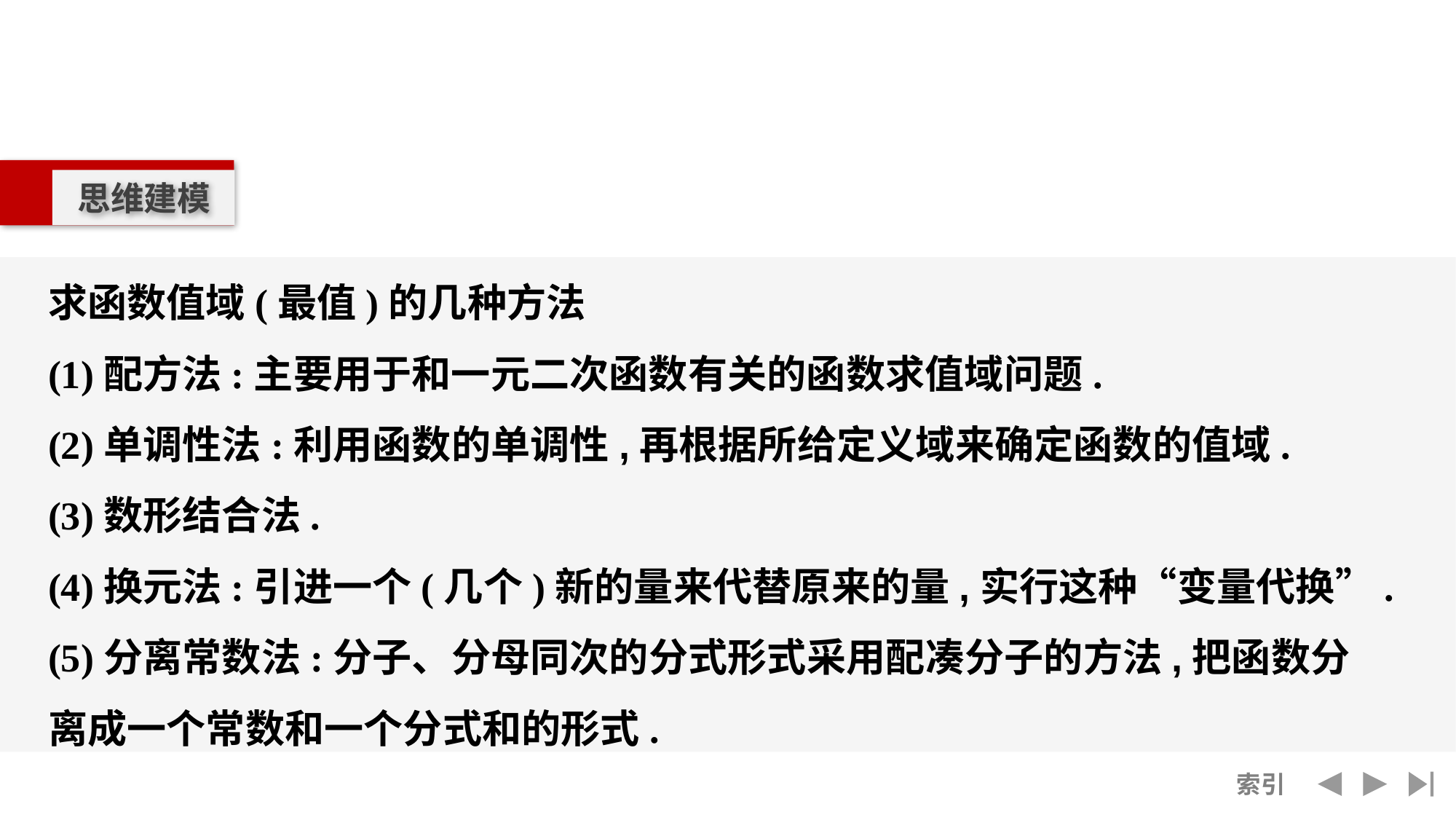

思维建模
求函数值域(最值)的几种方法
(1)配方法:主要用于和一元二次函数有关的函数求值域问题.
(2)单调性法:利用函数的单调性,再根据所给定义域来确定函数的值域.
(3)数形结合法.
(4)换元法:引进一个(几个)新的量来代替原来的量,实行这种“变量代换”.
(5)分离常数法:分子、分母同次的分式形式采用配凑分子的方法,把函数分离成一个常数和一个分式和的形式.